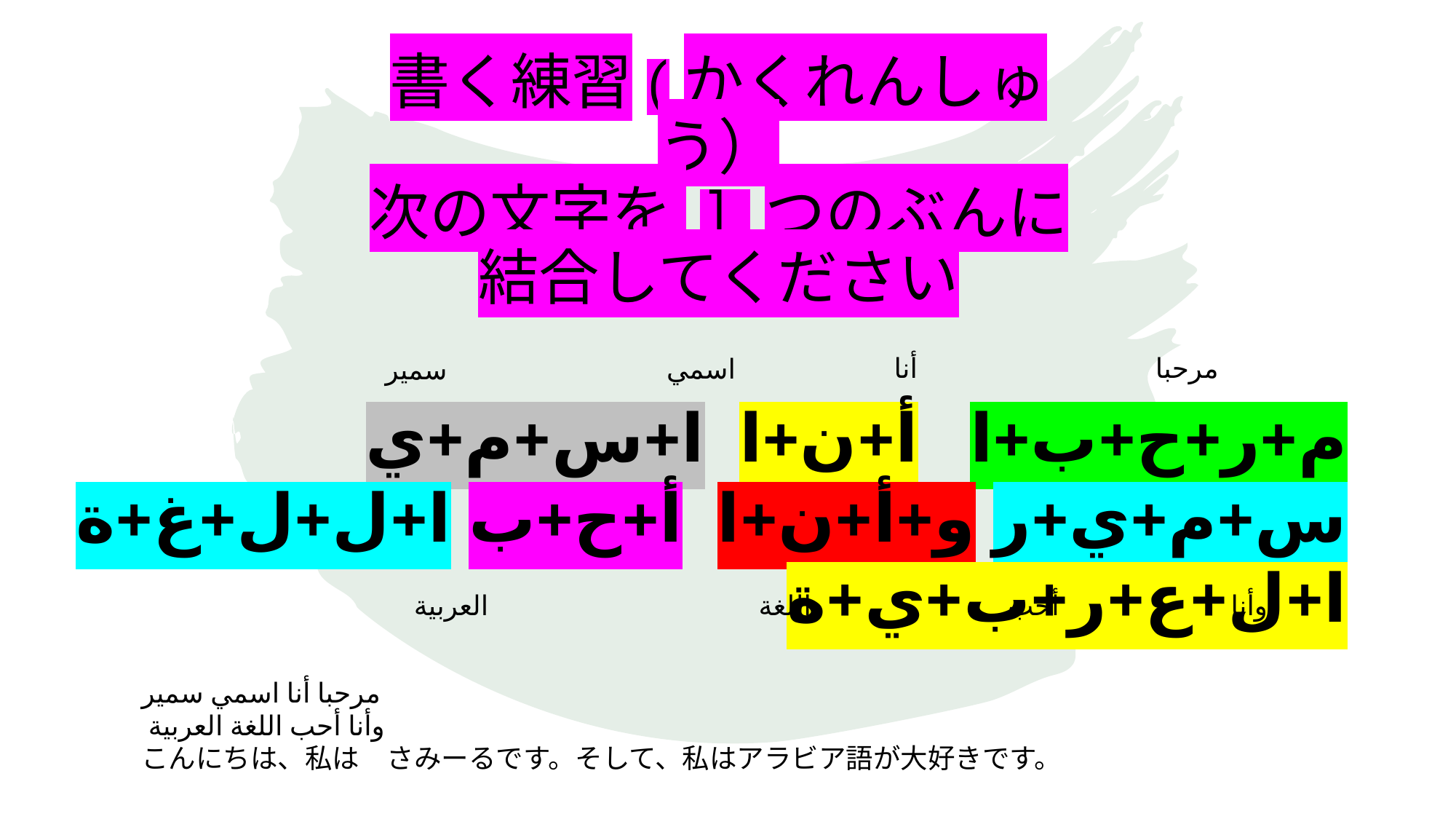

# 書く練習(かくれんしゅう） 次の文字を 1 つのぶんに結合してください
أنا
مرحبا
اسمي
سمير
م+ر+ح+ب+ا   أ+ن+ا  ا+س+م+ي س+م+ي+ر و+أ+ن+ا  أ+ح+ب ا+ل+ل+غ+ة ا+ل+ع+ر+ب+ي+ة
العربية
اللغة
أحب
وأنا
مرحبا أنا اسمي سمير
 وأنا أحب اللغة العربية
こんにちは、私は　さみーるです。そして、私はアラビア語が大好きです。